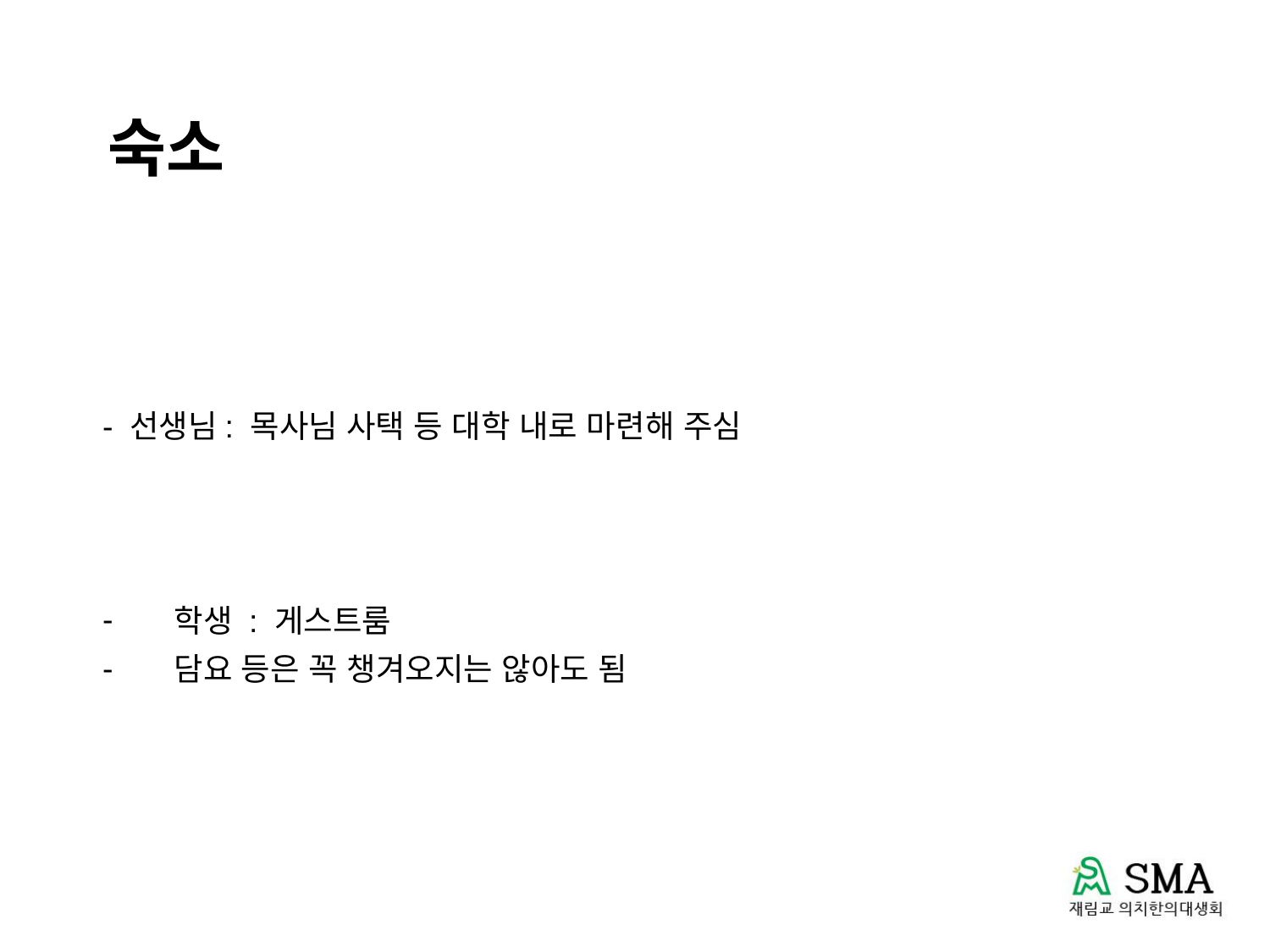

# 숙소

- 선생님: 목사님 사택 등 대학 내로 마련해 주심

학생 : 게스트룸
담요 등은 꼭 챙겨오지는 않아도 됨